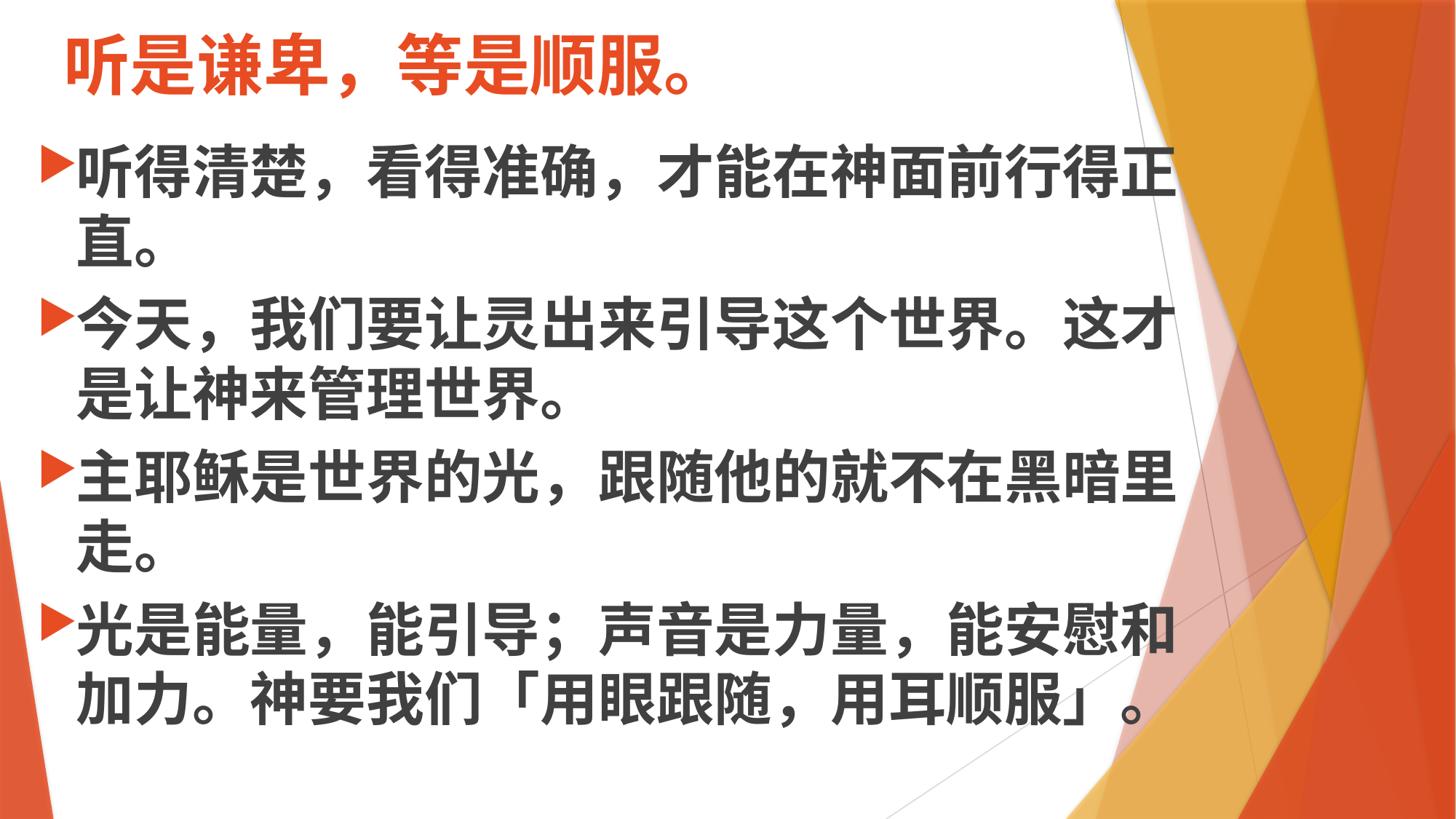

# 听是谦卑，等是顺服。
听得清楚，看得准确，才能在神面前行得正直。
今天，我们要让灵出来引导这个世界。这才是让神来管理世界。
主耶稣是世界的光，跟随他的就不在黑暗里走。
光是能量，能引导；声音是力量，能安慰和加力。神要我们「用眼跟随，用耳顺服」。